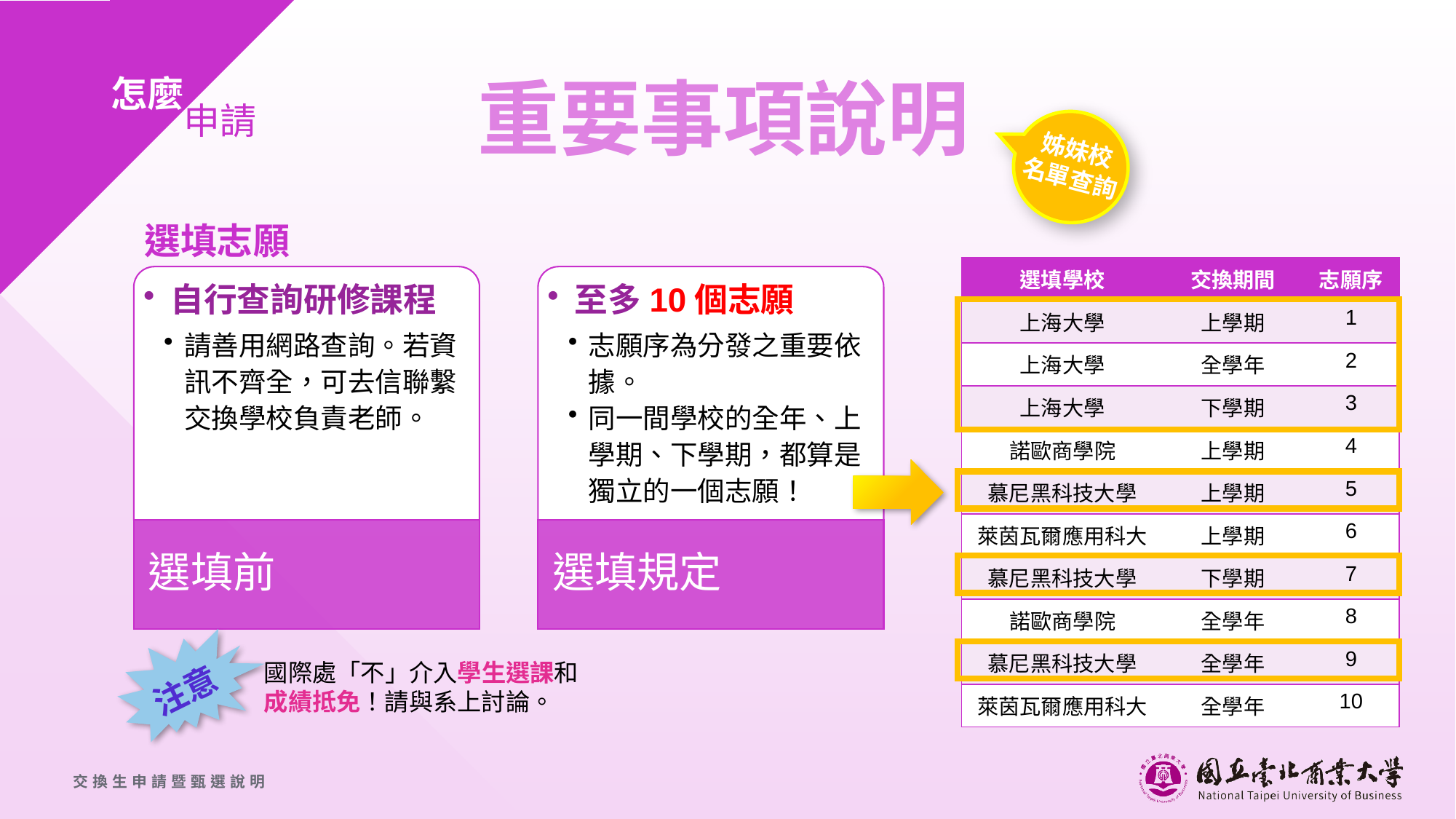

# 重要事項說明
怎麼
　　申請

姊妹校
名單查詢
選填志願
| 選填學校 | 交換期間 | 志願序 |
| --- | --- | --- |
| 上海大學 | 上學期 | 1 |
| 上海大學 | 全學年 | 2 |
| 上海大學 | 下學期 | 3 |
| 諾歐商學院 | 上學期 | 4 |
| 慕尼黑科技大學 | 上學期 | 5 |
| 萊茵瓦爾應用科大 | 上學期 | 6 |
| 慕尼黑科技大學 | 下學期 | 7 |
| 諾歐商學院 | 全學年 | 8 |
| 慕尼黑科技大學 | 全學年 | 9 |
| 萊茵瓦爾應用科大 | 全學年 | 10 |
自行查詢研修課程
請善用網路查詢。若資訊不齊全，可去信聯繫交換學校負責老師。
至多10個志願
志願序為分發之重要依據。
同一間學校的全年、上學期、下學期，都算是獨立的一個志願！
選填前
選填規定

注意

國際處「不」介入學生選課和成績抵免！請與系上討論。